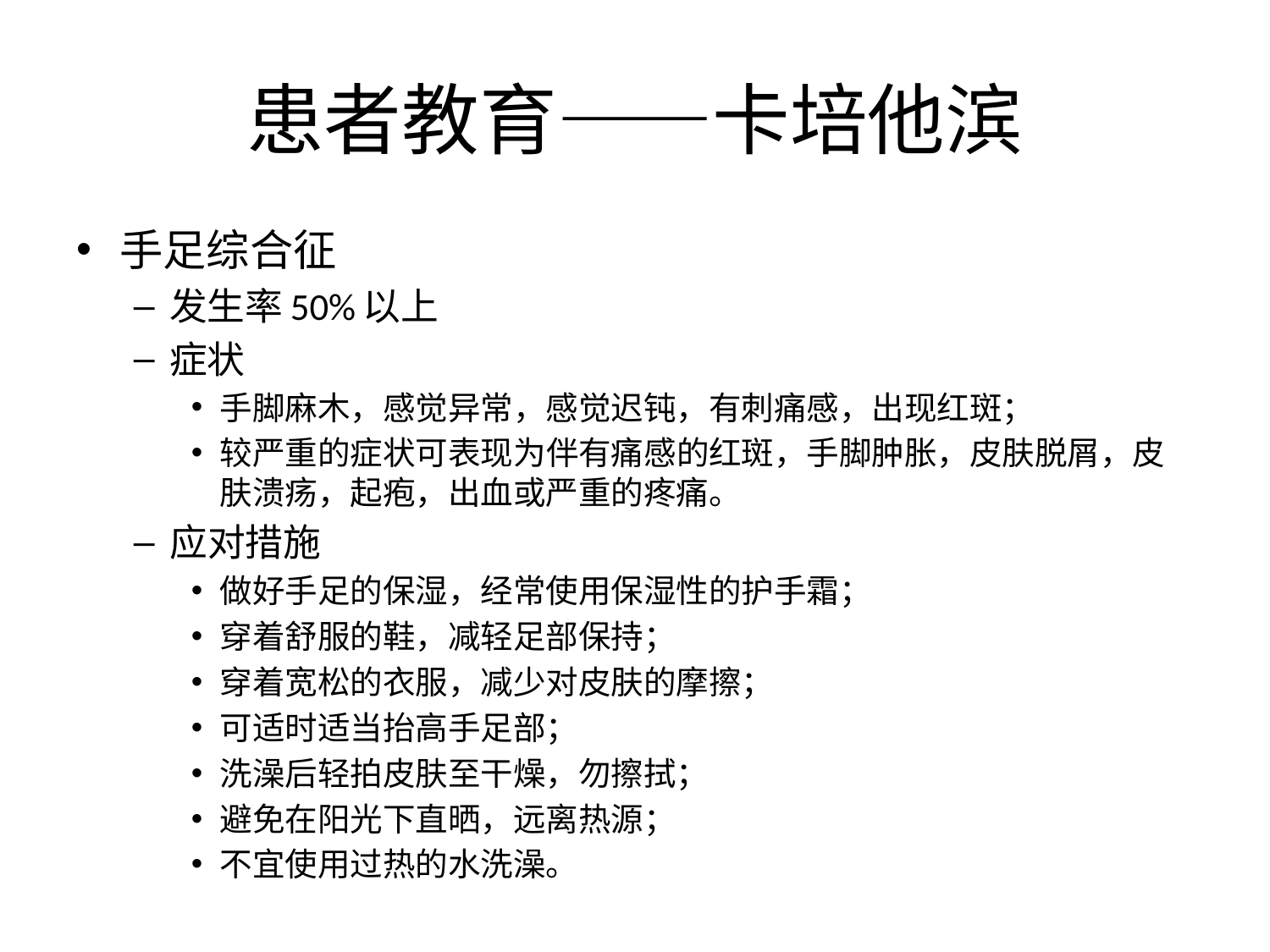

# 患者教育——卡培他滨
手足综合征
发生率50%以上
症状
手脚麻木，感觉异常，感觉迟钝，有刺痛感，出现红斑；
较严重的症状可表现为伴有痛感的红斑，手脚肿胀，皮肤脱屑，皮肤溃疡，起疱，出血或严重的疼痛。
应对措施
做好手足的保湿，经常使用保湿性的护手霜；
穿着舒服的鞋，减轻足部保持；
穿着宽松的衣服，减少对皮肤的摩擦；
可适时适当抬高手足部；
洗澡后轻拍皮肤至干燥，勿擦拭；
避免在阳光下直晒，远离热源；
不宜使用过热的水洗澡。